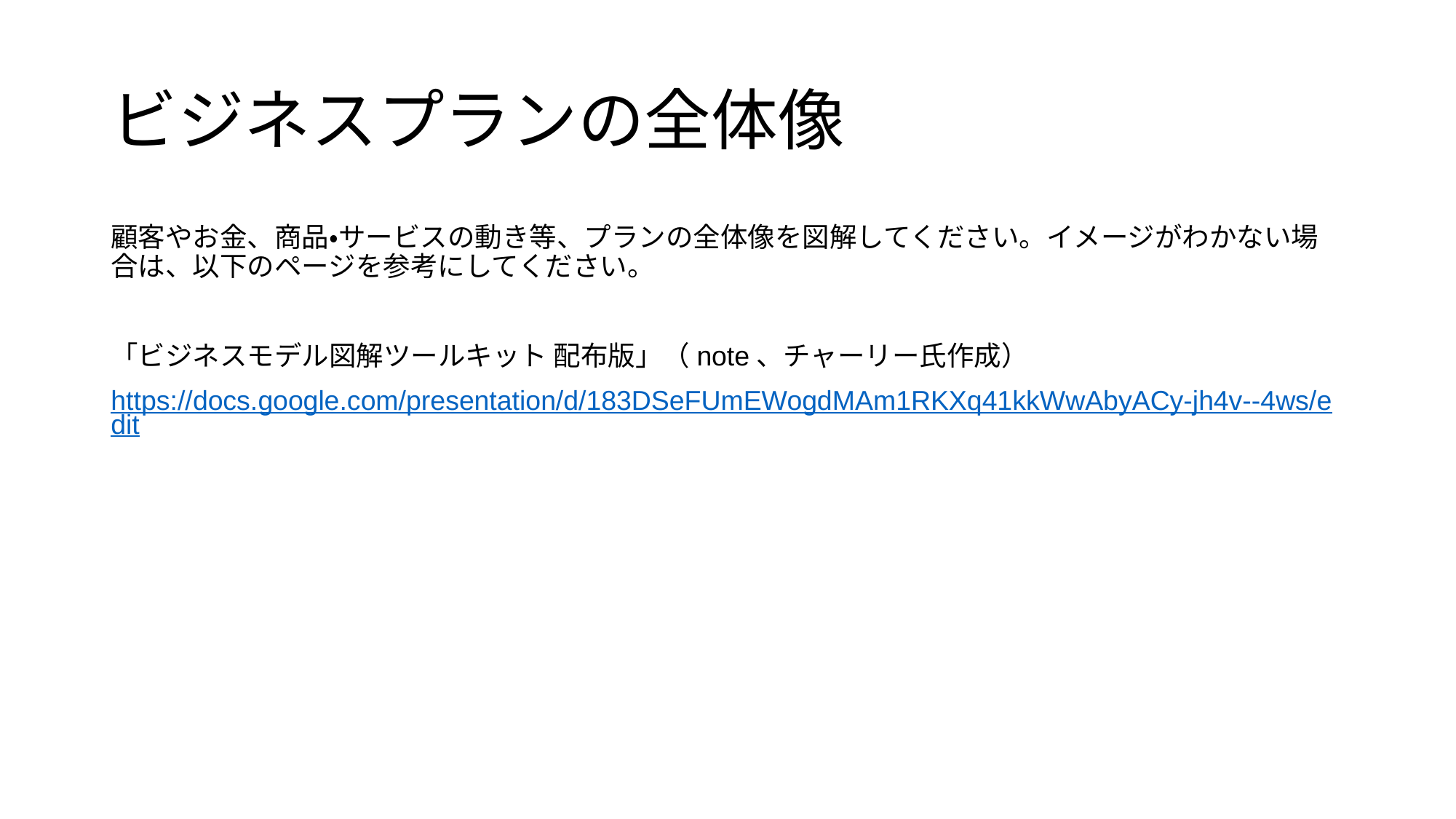

# ビジネスプランの全体像
顧客やお金、商品・サービスの動き等、プランの全体像を図解してください。イメージがわかない場合は、以下のページを参考にしてください。

「ビジネスモデル図解ツールキット 配布版」（note、チャーリー氏作成）
https://docs.google.com/presentation/d/183DSeFUmEWogdMAm1RKXq41kkWwAbyACy-jh4v--4ws/edit